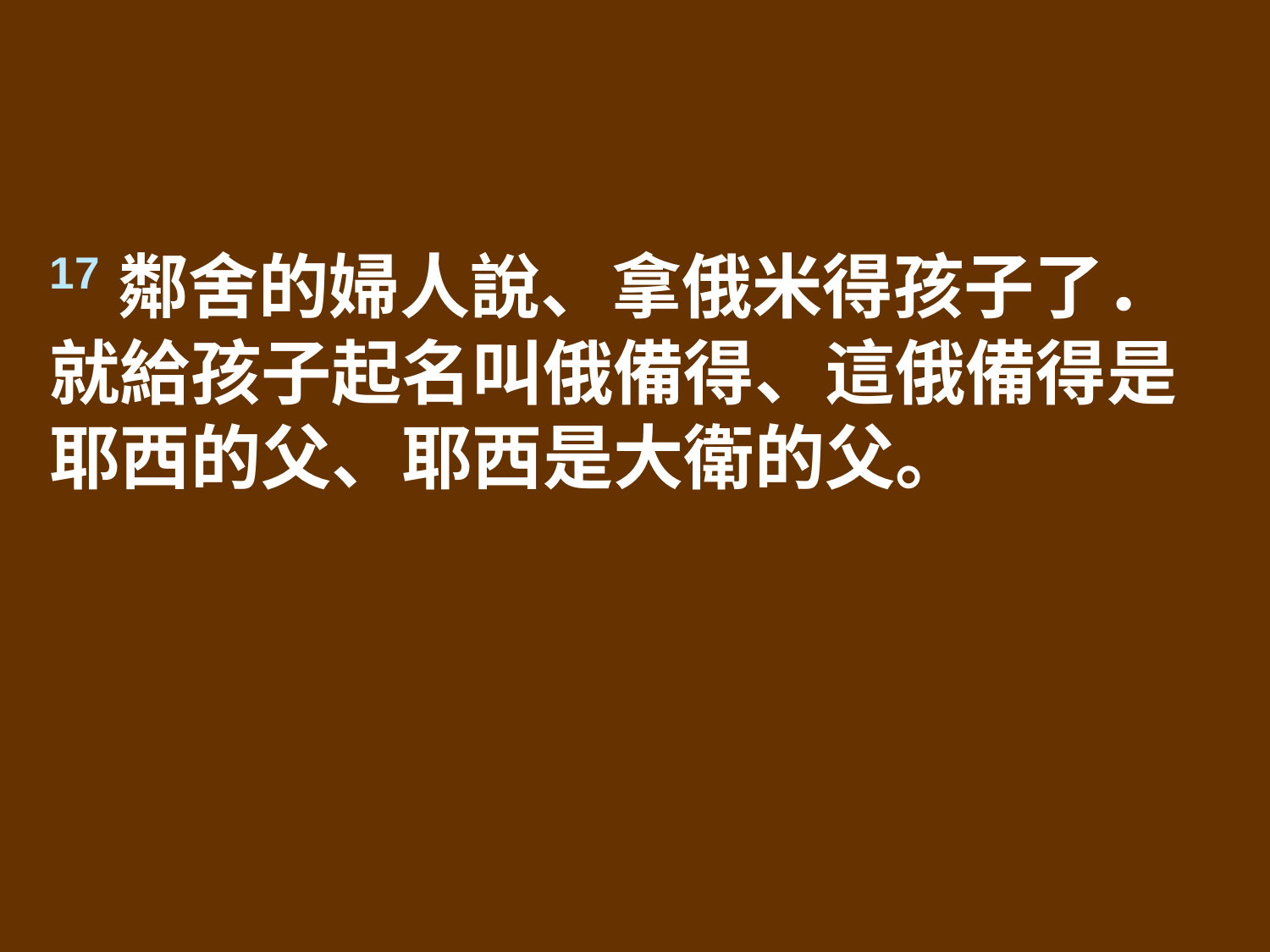

17鄰舍的婦人說、拿俄米得孩子了．就給孩子起名叫俄備得、這俄備得是耶西的父、耶西是大衛的父。